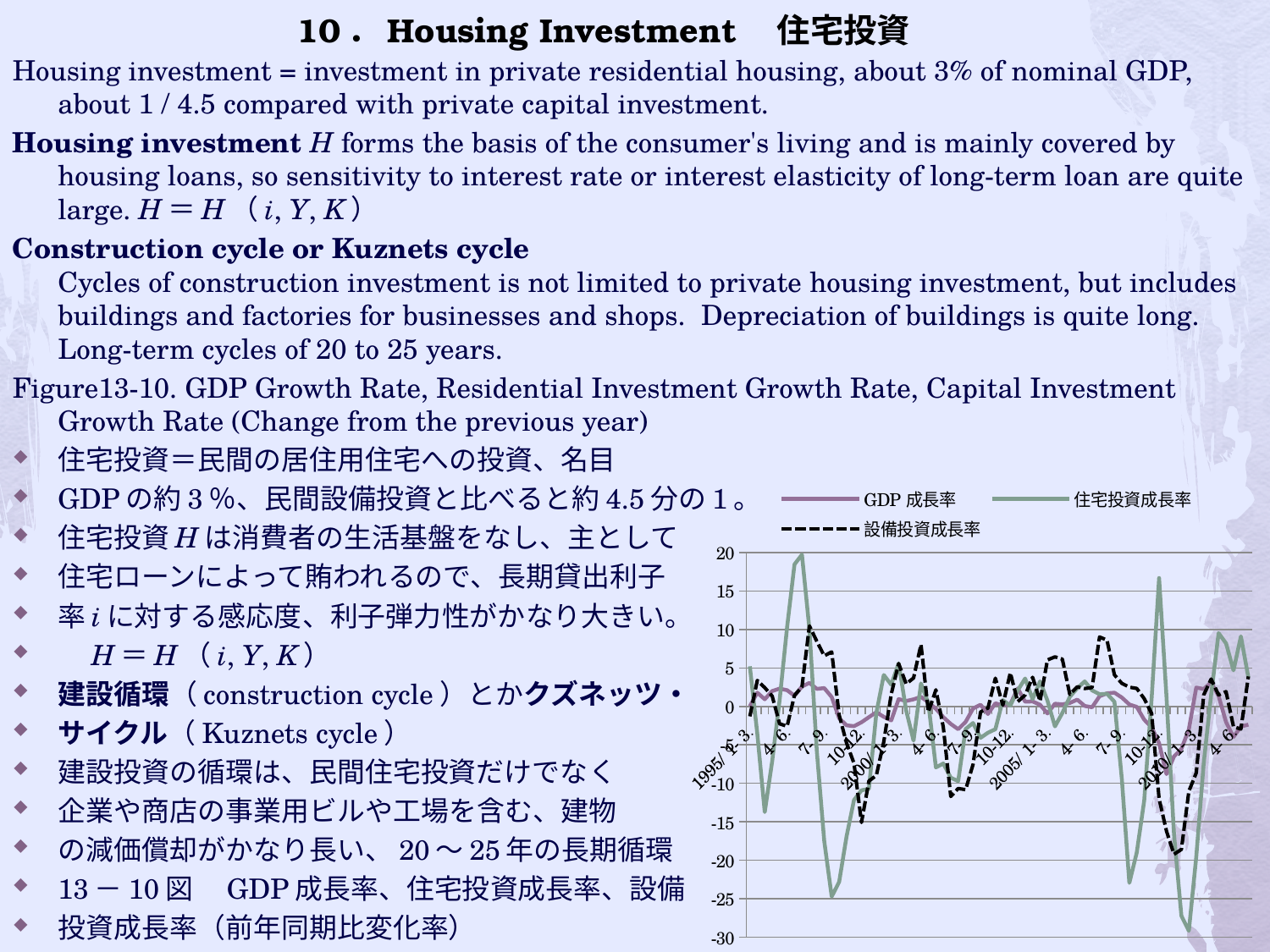

# 10．Housing Investment   住宅投資
Housing investment = investment in private residential housing, about 3% of nominal GDP, about 1 / 4.5 compared with private capital investment.
Housing investment H forms the basis of the consumer's living and is mainly covered by housing loans, so sensitivity to interest rate or interest elasticity of long-term loan are quite large. H＝H（i, Y, K）
Construction cycle or Kuznets cycle
Cycles of construction investment is not limited to private housing investment, but includes buildings and factories for businesses and shops.  Depreciation of buildings is quite long.  Long-term cycles of 20 to 25 years.
Figure13-10. GDP Growth Rate, Residential Investment Growth Rate, Capital Investment Growth Rate (Change from the previous year)
住宅投資＝民間の居住用住宅への投資、名目
GDPの約3％、民間設備投資と比べると約4.5分の1。
住宅投資Hは消費者の生活基盤をなし、主として
住宅ローンによって賄われるので、長期貸出利子
率iに対する感応度、利子弾力性がかなり大きい。
　H＝H（i, Y, K）
建設循環（construction cycle）とかクズネッツ・
サイクル（Kuznets cycle）
建設投資の循環は、民間住宅投資だけでなく
企業や商店の事業用ビルや工場を含む、建物
の減価償却がかなり長い、20～25年の長期循環
13－10図　GDP成長率、住宅投資成長率、設備
投資成長率（前年同期比変化率）

### Chart

| Category |  |  |  |
|---|---|---|---|
| 1995/ 1- 3. | 0.02139116500000001 | 5.207574500999961 | -1.3024617989999898 |
| 4- 6. | 1.7898590899999998 | -3.542447254 | 3.374836861 |
| 7- 9. | 0.927169796 | -13.733462999999999 | 2.440685806 |
| 10-12. | 1.9940574790000176 | -7.113303383 | 1.3338369849999998 |
| 1996/ 1- 3. | 2.313326269 | 0.789680126 | -2.2601411580000206 |
| 4- 6. | 2.11014354 | 10.29642093 | -2.582526505 |
| 7- 9. | 1.3892008969999998 | 18.45179349 | 1.436046968 |
| 10-12. | 2.582897275 | 19.70896943 | 2.5308084619999978 |
| 1997/ 1- 3. | 3.0556526029999977 | 10.07421939 | 10.463567260000024 |
| 4- 6. | 2.27865695 | -5.855986499999968 | 8.447744194 |
| 7- 9. | 2.3827369099999998 | -17.499200929999986 | 6.567725298999968 |
| 10-12. | 1.21645116 | -24.70894916 | 7.0848117199999745 |
| 1998/ 1- 3. | -1.5499543479999878 | -22.80313143 | -1.1260016849999999 |
| 4- 6. | -2.463289532 | -16.864312519999874 | -4.777793290000012 |
| 7- 9. | -2.5755465539999998 | -12.166497620000024 | -7.388648112000038 |
| 10-12. | -2.068932253000001 | -10.900884700000002 | -15.078213409999998 |
| 1999/ 1- 3. | -1.4052943769999862 | -10.716321929999998 | -9.696893555 |
| 4- 6. | -0.754387143 | -0.8556674740000006 | -8.963392899000068 |
| 7- 9. | -1.3648236889999914 | 4.078365680000013 | -4.592423292 |
| 10-12. | -1.824061927 | 2.823081381 | 1.603615316 |
| 2000/ 1- 3. | 0.946250113 | 5.601645634 | 5.558929024 |
| 4- 6. | 0.703189751 | -0.509191168 | 2.9233242420000334 |
| 7- 9. | 0.9226116 | -4.452835938999961 | 3.6819976330000004 |
| 10-12. | 1.2466521670000001 | 2.9765499189999987 | 8.047317098999999 |
| 2001/ 1- 3. | 0.534143469 | 0.3880983180000017 | -0.72159839 |
| 4- 6. | -0.31565040500000224 | -7.9311488850000496 | 2.158393185 |
| 7- 9. | -1.400044905 | -7.420882133 | -2.681259957 |
| 10-12. | -2.279507988 | -9.267720576 | -11.706128149999998 |
| 2002/ 1- 3. | -2.965499944 | -9.709878737999999 | -10.66354873 |
| 4- 6. | -2.0118513719999997 | -2.9336329139999977 | -10.81493161 |
| 7- 9. | -0.27624943399999996 | -2.165159345 | -7.544579658999965 |
| 10-12. | 0.216667852 | -4.092745193 | -0.7236380800000006 |
| 2003/ 1- 3. | -0.9905104719999961 | -3.4210094599999987 | -0.230025263 |
| 4- 6. | 0.4053634120000003 | -2.969886227 | 3.6648142220000146 |
| 7- 9. | 0.125018837 | 0.823163015 | 0.16408538600000044 |
| 10-12. | 0.293292079 | 0.11343789799999945 | 4.3660905529999745 |
| 2004/ 1- 3. | 2.3327206649999987 | 2.0762793439999987 | 0.622158782 |
| 4- 6. | 0.6126234270000046 | 3.6273715480000335 | 1.4781522260000068 |
| 7- 9. | 0.6476792160000103 | 0.9501511730000006 | 3.78983967 |
| 10-12. | 0.22144936300000118 | 3.248949645 | 0.691489519 |
| 2005/ 1- 3. | -0.9164853649999966 | 0.757151336 | 6.034477442 |
| 4- 6. | 0.34886099400000253 | -2.603445561 | 6.439388833 |
| 7- 9. | 0.26873210999999997 | -0.8606568460000044 | 6.1366862099999855 |
| 10-12. | 0.442696023 | 1.237062994 | 1.5592969179999898 |
| 2006/ 1- 3. | 0.878576665 | 2.356231351 | 2.542621816 |
| 4- 6. | 0.063901405 | 3.2483387590000197 | 2.321310719 |
| 7- 9. | -0.11429918200000012 | 2.086889188 | 2.445578355 |
| 10-12. | 1.3210263089999914 | 1.5793540909999924 | 9.022253940999999 |
| 2007/ 1- 3. | 1.699211759 | 1.637748350999993 | 8.606261549 |
| 4- 6. | 1.7859410169999912 | 0.6030959280000039 | 4.0951468029999845 |
| 7- 9. | 1.1553640219999999 | -9.446610758 | 2.994487508 |
| 10-12. | 0.256412713000002 | -22.92786011000014 | 2.4988031669999997 |
| 2008/ 1- 3. | -0.06116674400000002 | -18.996036429999986 | 2.337014216 |
| 4- 6. | -1.7267419119999998 | -12.26654072 | 1.0105614169999924 |
| 7- 9. | -2.707934311000026 | 1.0623801800000001 | -0.927116635 |
| 10-12. | -4.783449977 | 16.68151845 | -12.000536730000073 |
| 2009/ 1- 3. | -8.795239311000007 | 1.2379633379999846 | -16.210078 |
| 4- 6. | -6.506338774 | -16.608960560000035 | -19.209736379999782 |
| 7- 9. | -5.5319750789999755 | -27.204860910000136 | -18.584443019999867 |
| 10-12. | -2.9828607309999997 | -29.161330499999988 | -11.03210047 |
| 2010/ 1- 3. | 2.4491894629999997 | -19.559395750000125 | -8.644116577 |
| 4- 6. | 2.2631661870000146 | -7.343696129 | 1.497848421 |
| 7- 9. | 3.1254212160000012 | 1.5114218589999855 | 3.554329263 |
| 10-12. | 1.351432364 | 9.527877063999998 | 1.494062314 |
| 2011/ 1- 3. | -2.040897962000001 | 8.188002374000002 | 1.920708077 |
| 4- 6. | -3.98155139 | 4.6750059379999644 | -2.641250012 |
| 7- 9. | -2.620656651 | 9.099382316000025 | -2.945994341000018 |
| 10-12. | -2.3726997689999996 | 3.737355382 | 3.894503368 |